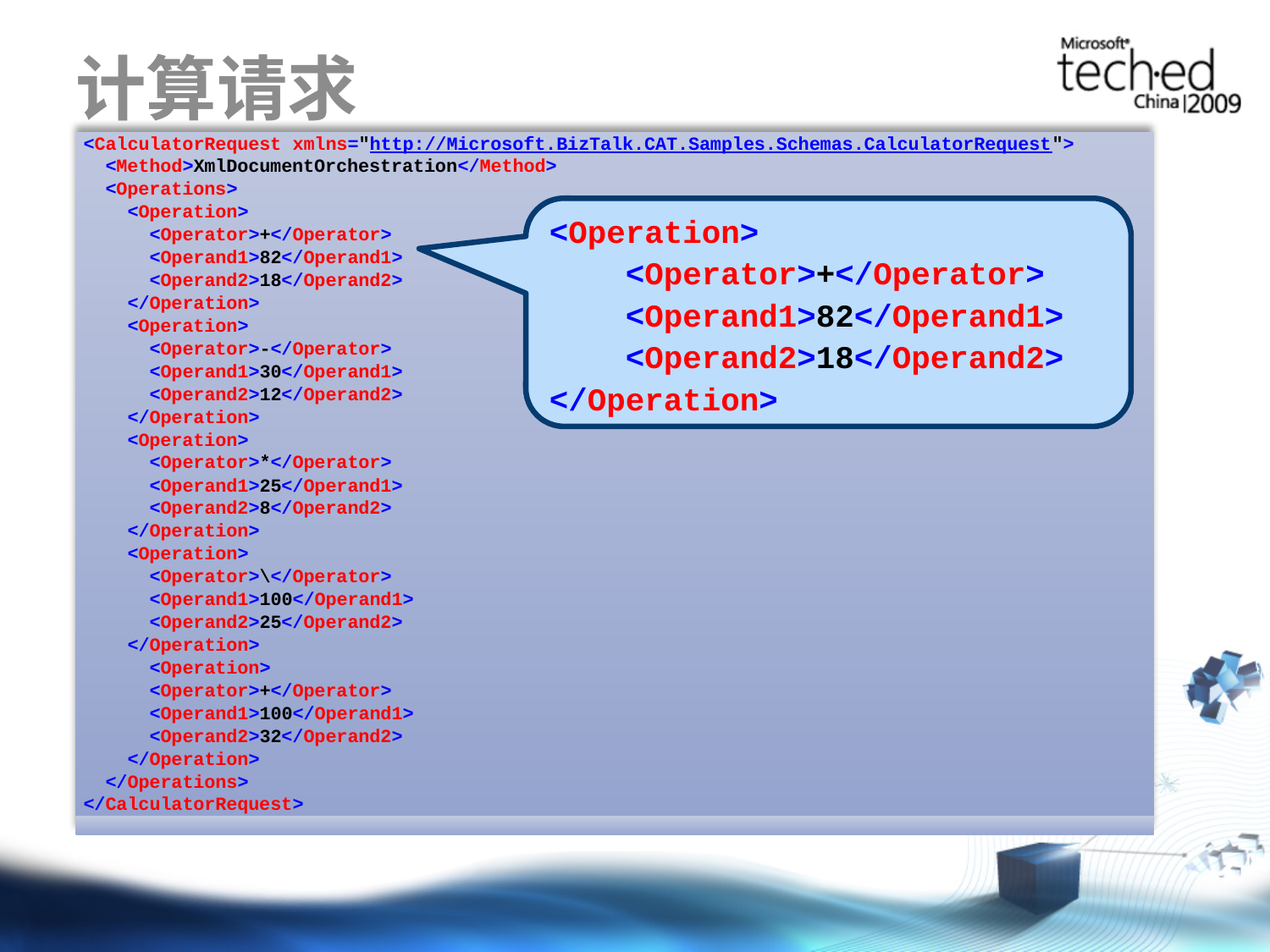

# 计算请求
| <CalculatorRequest xmlns="http://Microsoft.BizTalk.CAT.Samples.Schemas.CalculatorRequest">   <Method>XmlDocumentOrchestration</Method>   <Operations>     <Operation>       <Operator>+</Operator>       <Operand1>82</Operand1>       <Operand2>18</Operand2>     </Operation>     <Operation>       <Operator>-</Operator>       <Operand1>30</Operand1>       <Operand2>12</Operand2>     </Operation>     <Operation>       <Operator>\*</Operator>       <Operand1>25</Operand1>       <Operand2>8</Operand2>     </Operation>     <Operation>       <Operator>\</Operator>       <Operand1>100</Operand1>       <Operand2>25</Operand2>     </Operation>       <Operation>       <Operator>+</Operator>       <Operand1>100</Operand1>       <Operand2>32</Operand2>     </Operation>   </Operations> </CalculatorRequest> |
| --- |
|  |
<Operation>
    <Operator>+</Operator>
    <Operand1>82</Operand1>
    <Operand2>18</Operand2>
</Operation>